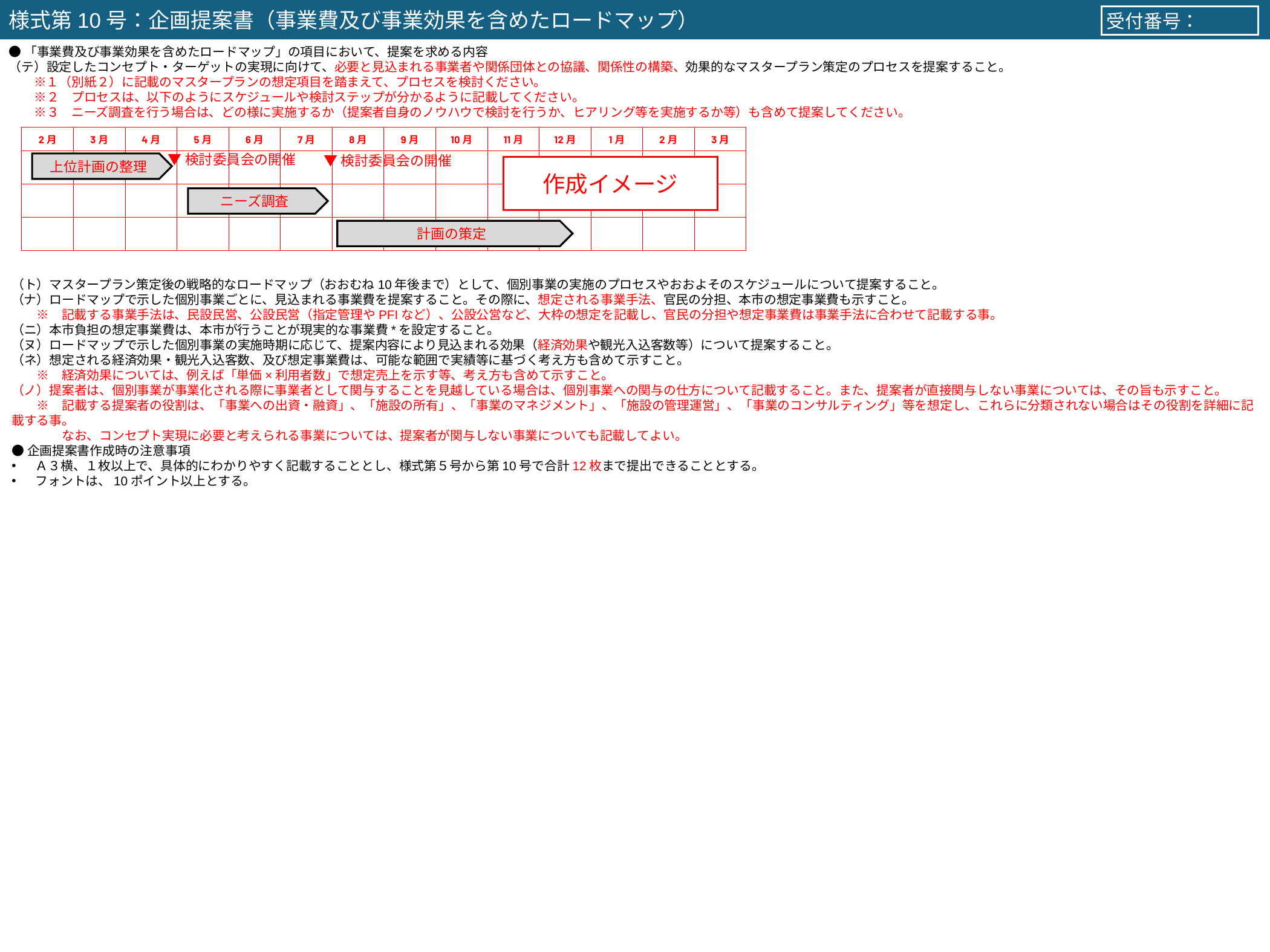

様式第10号：企画提案書（事業費及び事業効果を含めたロードマップ）
受付番号：
●「事業費及び事業効果を含めたロードマップ」の項目において、提案を求める内容
（テ）設定したコンセプト・ターゲットの実現に向けて、必要と見込まれる事業者や関係団体との協議、関係性の構築、効果的なマスタープラン策定のプロセスを提案すること。
　　※１（別紙２）に記載のマスタープランの想定項目を踏まえて、プロセスを検討ください。
　　※２　プロセスは、以下のようにスケジュールや検討ステップが分かるように記載してください。
　　※３　ニーズ調査を行う場合は、どの様に実施するか（提案者自身のノウハウで検討を行うか、ヒアリング等を実施するか等）も含めて提案してください。
| 2月 | 3月 | 4月 | 5月 | 6月 | 7月 | 8月 | 9月 | 10月 | 11月 | 12月 | 1月 | 2月 | 3月 |
| --- | --- | --- | --- | --- | --- | --- | --- | --- | --- | --- | --- | --- | --- |
|  |  |  |  |  |  |  |  |  |  |  |  |  |  |
|  |  |  |  |  |  |  |  |  |  |  |  |  |  |
|  |  |  |  |  |  |  |  |  |  |  |  |  |  |
▼検討委員会の開催
▼検討委員会の開催
上位計画の整理
作成イメージ
ニーズ調査
計画の策定
（ト）マスタープラン策定後の戦略的なロードマップ（おおむね10年後まで）として、個別事業の実施のプロセスやおおよそのスケジュールについて提案すること。
（ナ）ロードマップで示した個別事業ごとに、見込まれる事業費を提案すること。その際に、想定される事業手法、官民の分担、本市の想定事業費も示すこと。
　　※　記載する事業手法は、民設民営、公設民営（指定管理やPFIなど）、公設公営など、大枠の想定を記載し、官民の分担や想定事業費は事業手法に合わせて記載する事。
（ニ）本市負担の想定事業費は、本市が行うことが現実的な事業費*を設定すること。
（ヌ）ロードマップで示した個別事業の実施時期に応じて、提案内容により見込まれる効果（経済効果や観光入込客数等）について提案すること。
（ネ）想定される経済効果・観光入込客数、及び想定事業費は、可能な範囲で実績等に基づく考え方も含めて示すこと。
　　※　経済効果については、例えば「単価×利用者数」で想定売上を示す等、考え方も含めて示すこと。
（ノ）提案者は、個別事業が事業化される際に事業者として関与することを見越している場合は、個別事業への関与の仕方について記載すること。また、提案者が直接関与しない事業については、その旨も示すこと。
　　※　記載する提案者の役割は、「事業への出資・融資」、「施設の所有」、「事業のマネジメント」、「施設の管理運営」、「事業のコンサルティング」等を想定し、これらに分類されない場合はその役割を詳細に記載する事。
　　　　なお、コンセプト実現に必要と考えられる事業については、提案者が関与しない事業についても記載してよい。
●企画提案書作成時の注意事項
Ａ３横、１枚以上で、具体的にわかりやすく記載することとし、様式第５号から第10号で合計12枚まで提出できることとする。
フォントは、10ポイント以上とする。